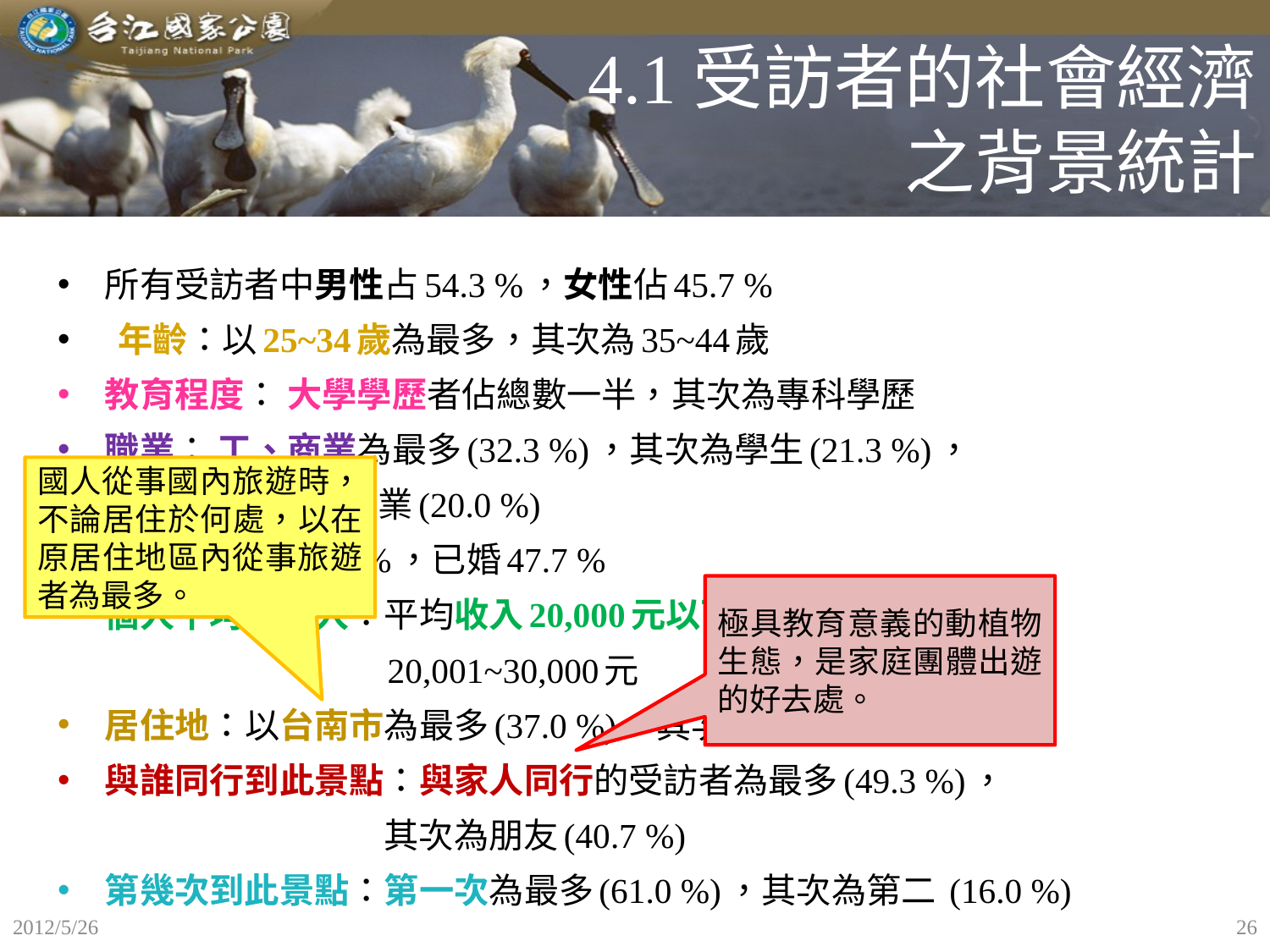

# 4.1受訪者的社會經濟 之背景統計
所有受訪者中男性占54.3 %，女性佔45.7 %
 年齡：以25~34歲為最多，其次為35~44歲
教育程度： 大學學歷者佔總數一半，其次為專科學歷
職業： 工、商業為最多(32.3 %)，其次為學生(21.3 %)，
                  再者為服務業(20.0 %)
婚姻： 單身57.3 %，已婚47.7 %
個人平均月收入：平均收入20,000元以下為最多，其次為收入
                                      20,001~30,000元
居住地：以台南市為最多(37.0 %)，其次為高雄市(15.7 %)
與誰同行到此景點：與家人同行的受訪者為最多(49.3 %)，
                                         其次為朋友(40.7 %)
第幾次到此景點：第一次為最多(61.0 %)，其次為第二 (16.0 %)
國人從事國內旅遊時，不論居住於何處，以在原居住地區內從事旅遊者為最多。
極具教育意義的動植物生態，是家庭團體出遊的好去處。
2012/5/26
26